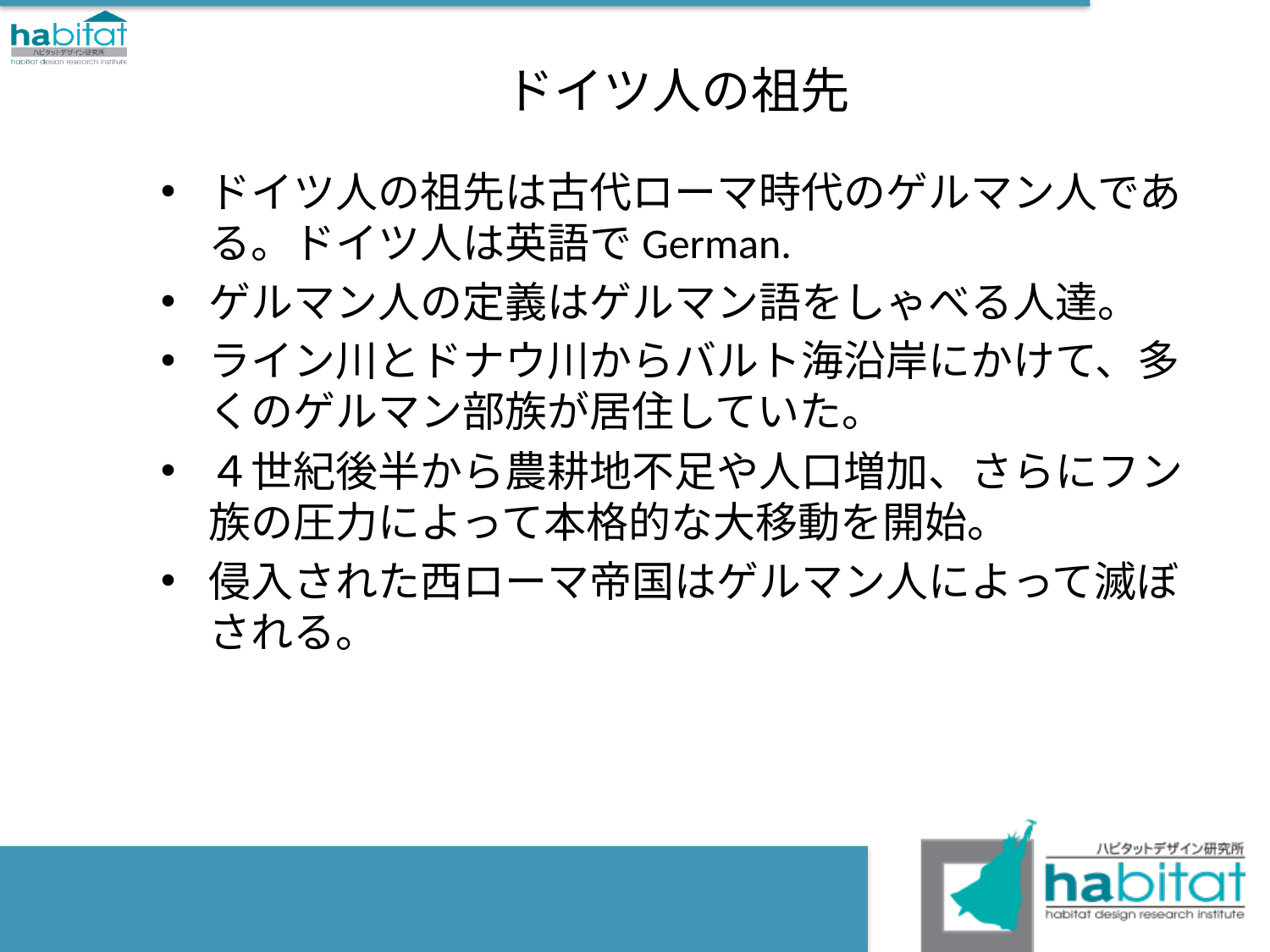

# ドイツ人の祖先
ドイツ人の祖先は古代ローマ時代のゲルマン人である。ドイツ人は英語でGerman.
ゲルマン人の定義はゲルマン語をしゃべる人達。
ライン川とドナウ川からバルト海沿岸にかけて、多くのゲルマン部族が居住していた。
４世紀後半から農耕地不足や人口増加、さらにフン族の圧力によって本格的な大移動を開始。
侵入された西ローマ帝国はゲルマン人によって滅ぼされる。